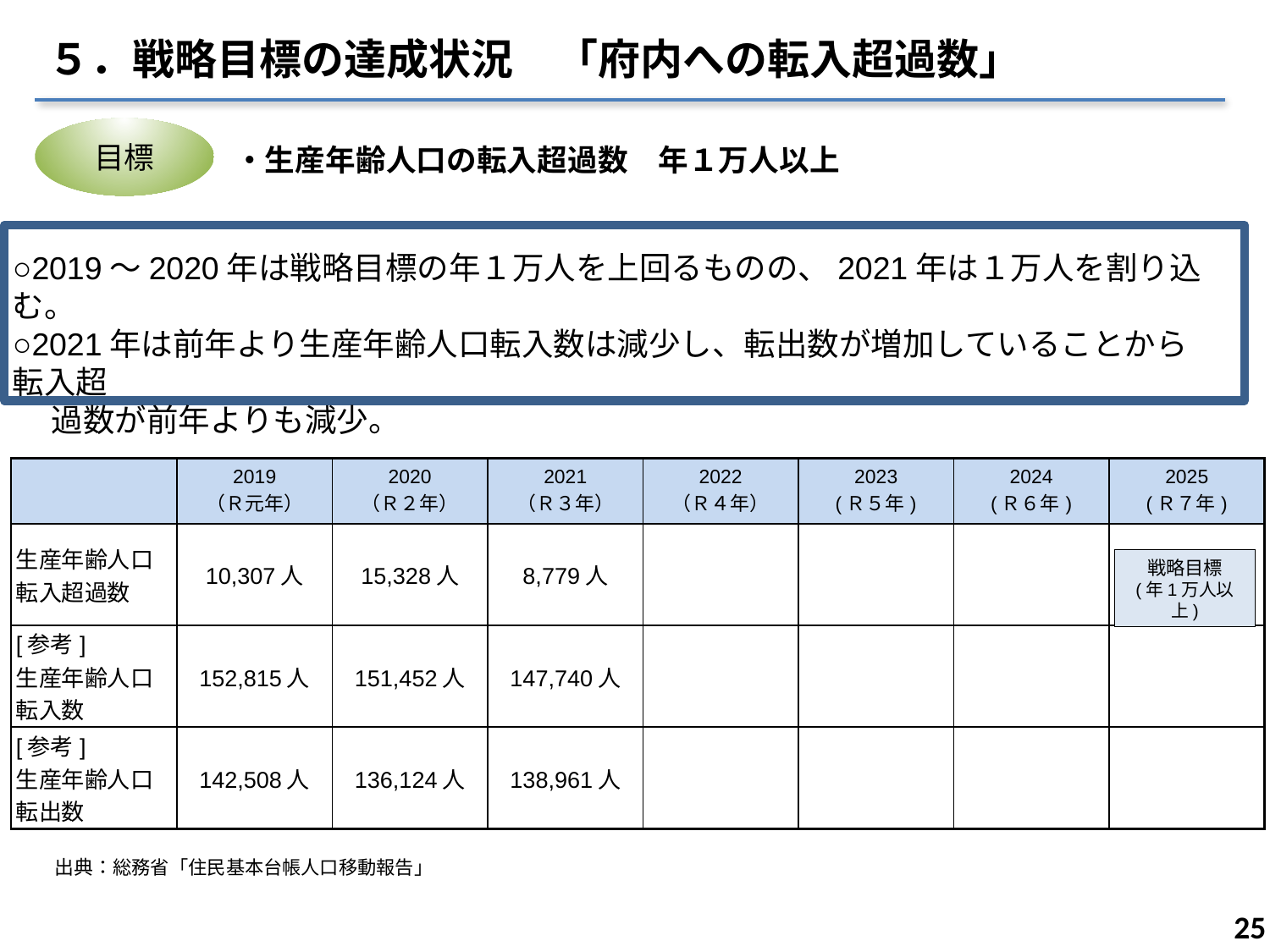

５．戦略目標の達成状況　「府内への転入超過数」
・生産年齢人口の転入超過数　年１万人以上

目標

○2019～2020年は戦略目標の年１万人を上回るものの、2021年は１万人を割り込む。
○2021年は前年より生産年齢人口転入数は減少し、転出数が増加していることから転入超
　 過数が前年よりも減少。
|  | 2019 （Ｒ元年） | 2020 （Ｒ２年） | 2021 （Ｒ３年） | 2022 （Ｒ４年） | 2023 (Ｒ５年) | 2024 (Ｒ６年) | 2025 (Ｒ７年) |
| --- | --- | --- | --- | --- | --- | --- | --- |
| 生産年齢人口 転入超過数 | 10,307人 | 15,328人 | 8,779人 |  |  |  |  |
| [参考] 生産年齢人口 転入数 | 152,815人 | 151,452人 | 147,740人 |  |  |  |  |
| [参考] 生産年齢人口 転出数 | 142,508人 | 136,124人 | 138,961人 |  |  |  |  |
戦略目標
(年1万人以上)
出典：総務省「住民基本台帳人口移動報告」
25